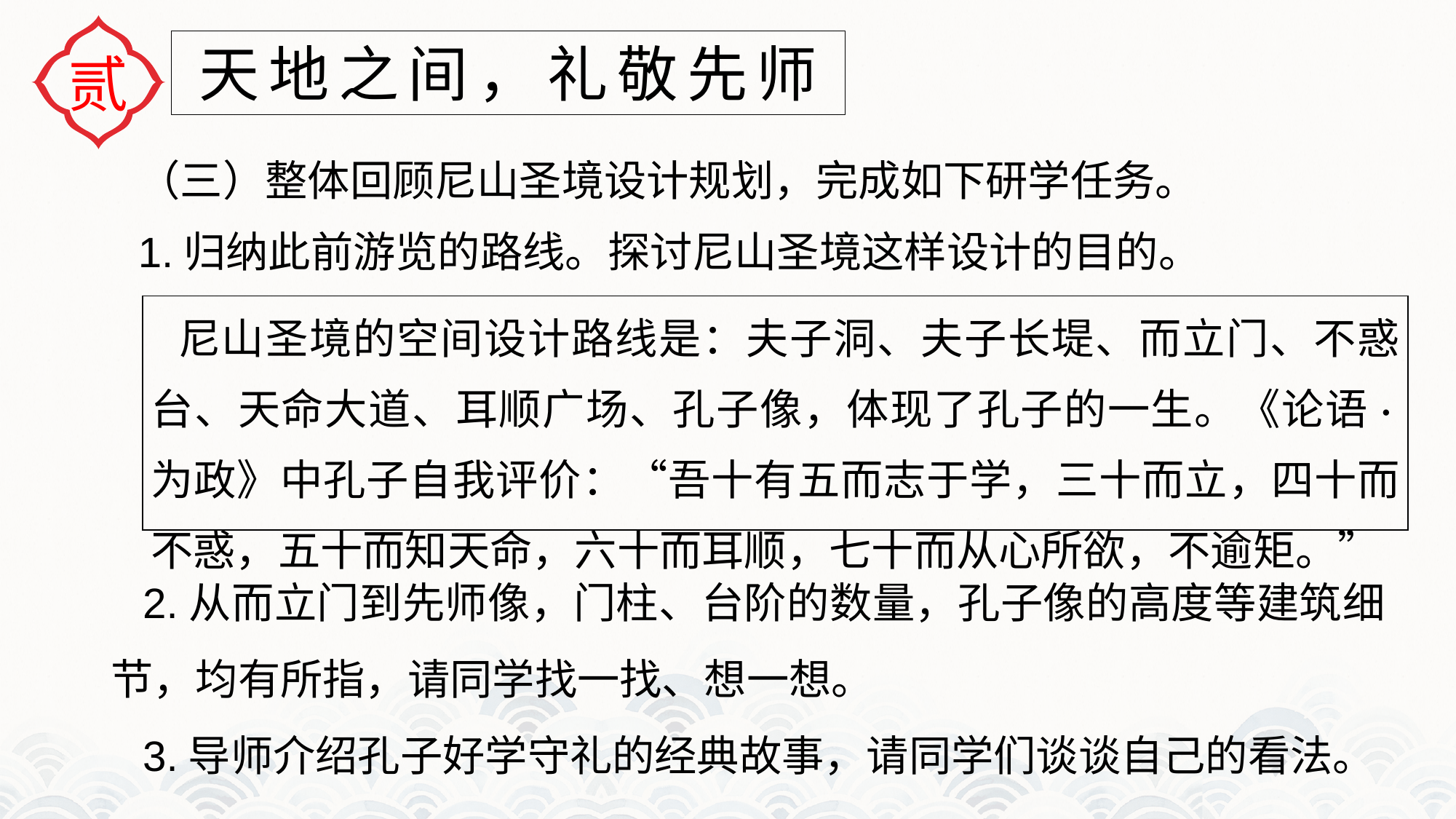

贰
天地之间，礼敬先师
（三）整体回顾尼山圣境设计规划，完成如下研学任务。
1.归纳此前游览的路线。探讨尼山圣境这样设计的目的。
| 尼山圣境的空间设计路线是：夫子洞、夫子长堤、而立门、不惑台、天命大道、耳顺广场、孔子像，体现了孔子的一生。《论语·为政》中孔子自我评价：“吾十有五而志于学，三十而立，四十而不惑，五十而知天命，六十而耳顺，七十而从心所欲，不逾矩。” |
| --- |
2.从而立门到先师像，门柱、台阶的数量，孔子像的高度等建筑细节，均有所指，请同学找一找、想一想。
3.导师介绍孔子好学守礼的经典故事，请同学们谈谈自己的看法。